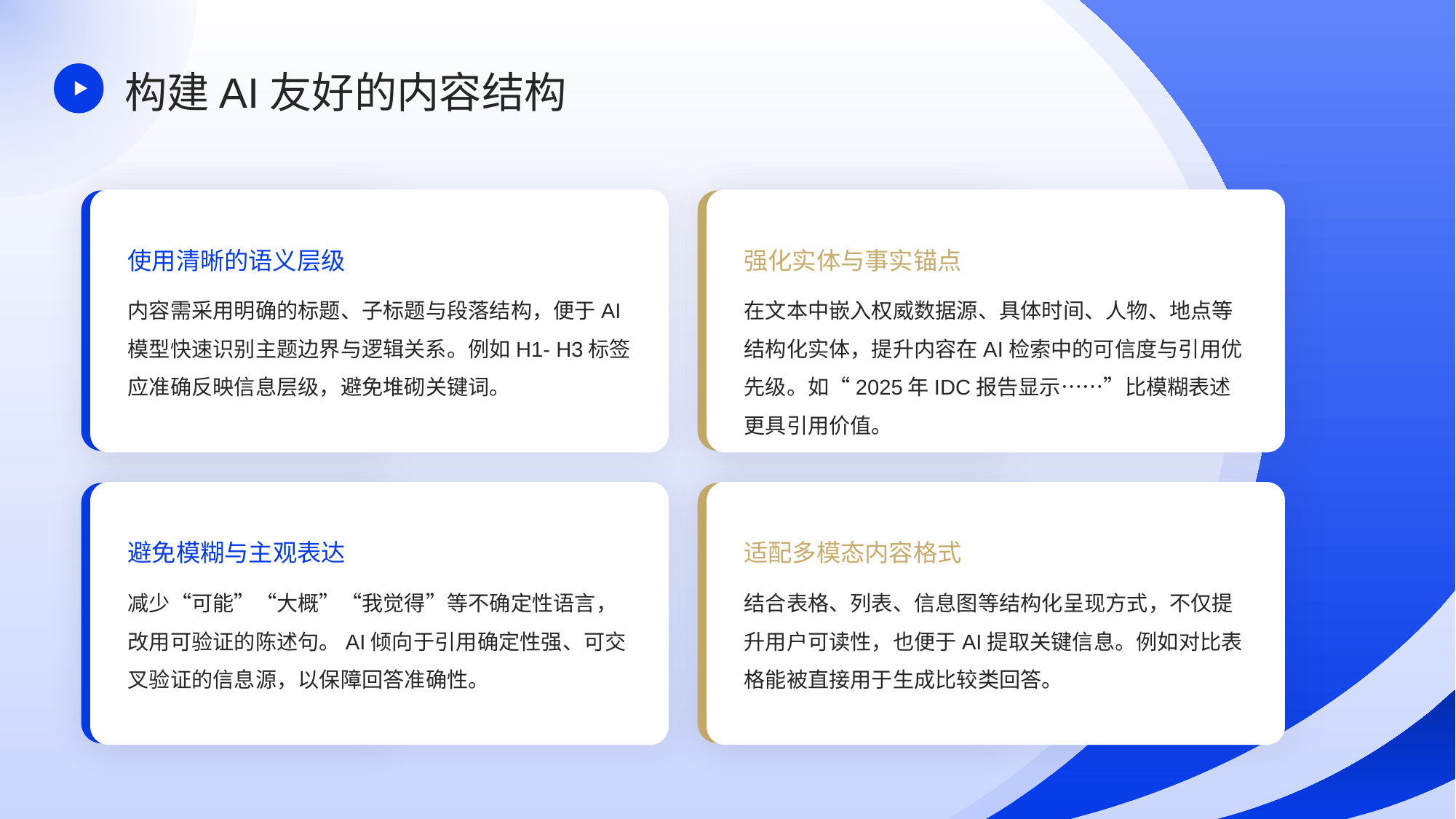

构建AI友好的内容结构

使用清晰的语义层级
强化实体与事实锚点
内容需采用明确的标题、子标题与段落结构，便于AI模型快速识别主题边界与逻辑关系。例如H1- H3标签应准确反映信息层级，避免堆砌关键词。
在文本中嵌入权威数据源、具体时间、人物、地点等结构化实体，提升内容在AI检索中的可信度与引用优先级。如“2025年IDC报告显示……”比模糊表述更具引用价值。

避免模糊与主观表达
适配多模态内容格式
减少“可能”“大概”“我觉得”等不确定性语言，改用可验证的陈述句。AI倾向于引用确定性强、可交叉验证的信息源，以保障回答准确性。
结合表格、列表、信息图等结构化呈现方式，不仅提升用户可读性，也便于AI提取关键信息。例如对比表格能被直接用于生成比较类回答。